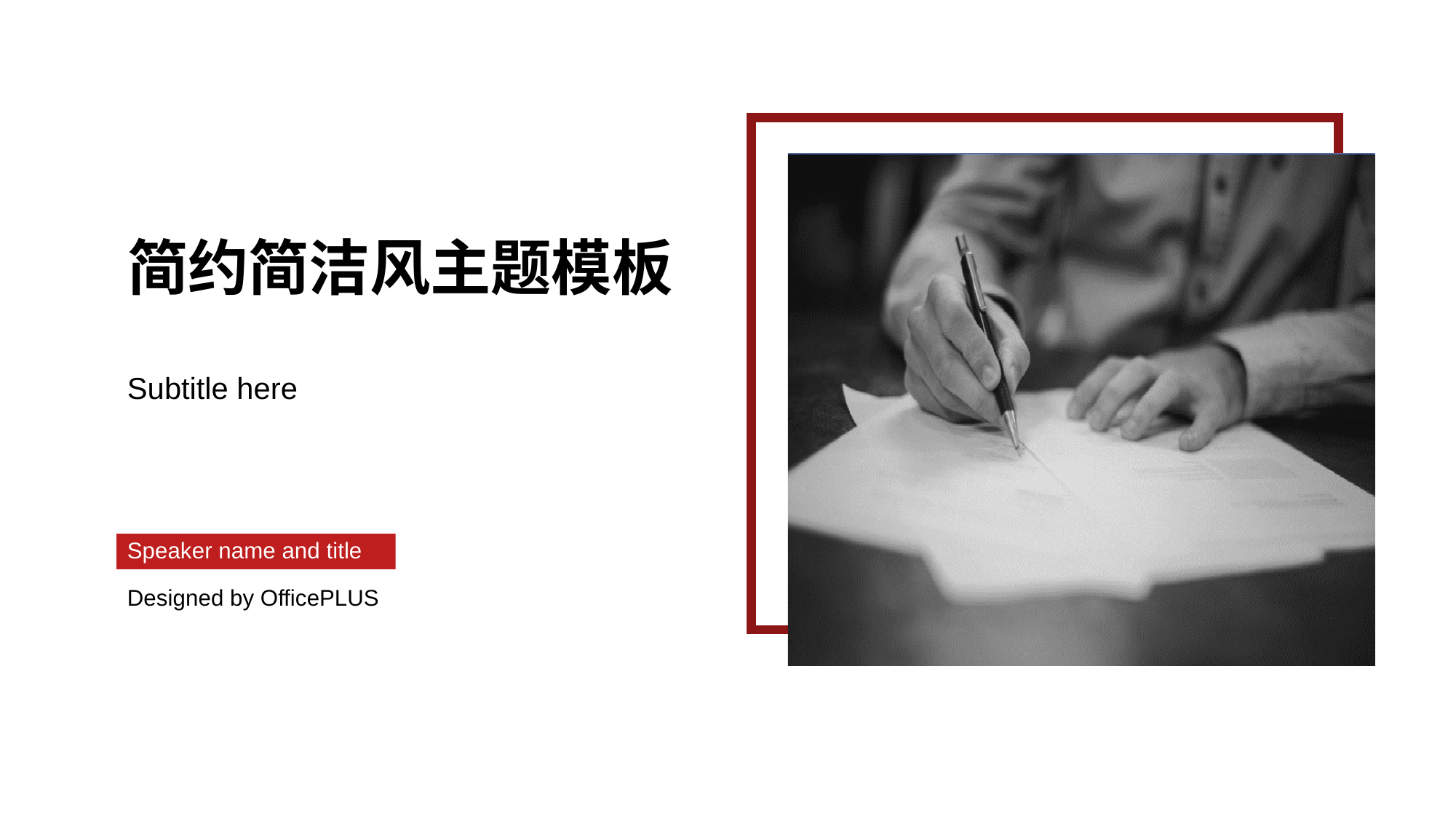

# 简约简洁风主题模板
Subtitle here
Speaker name and title
Designed by OfficePLUS